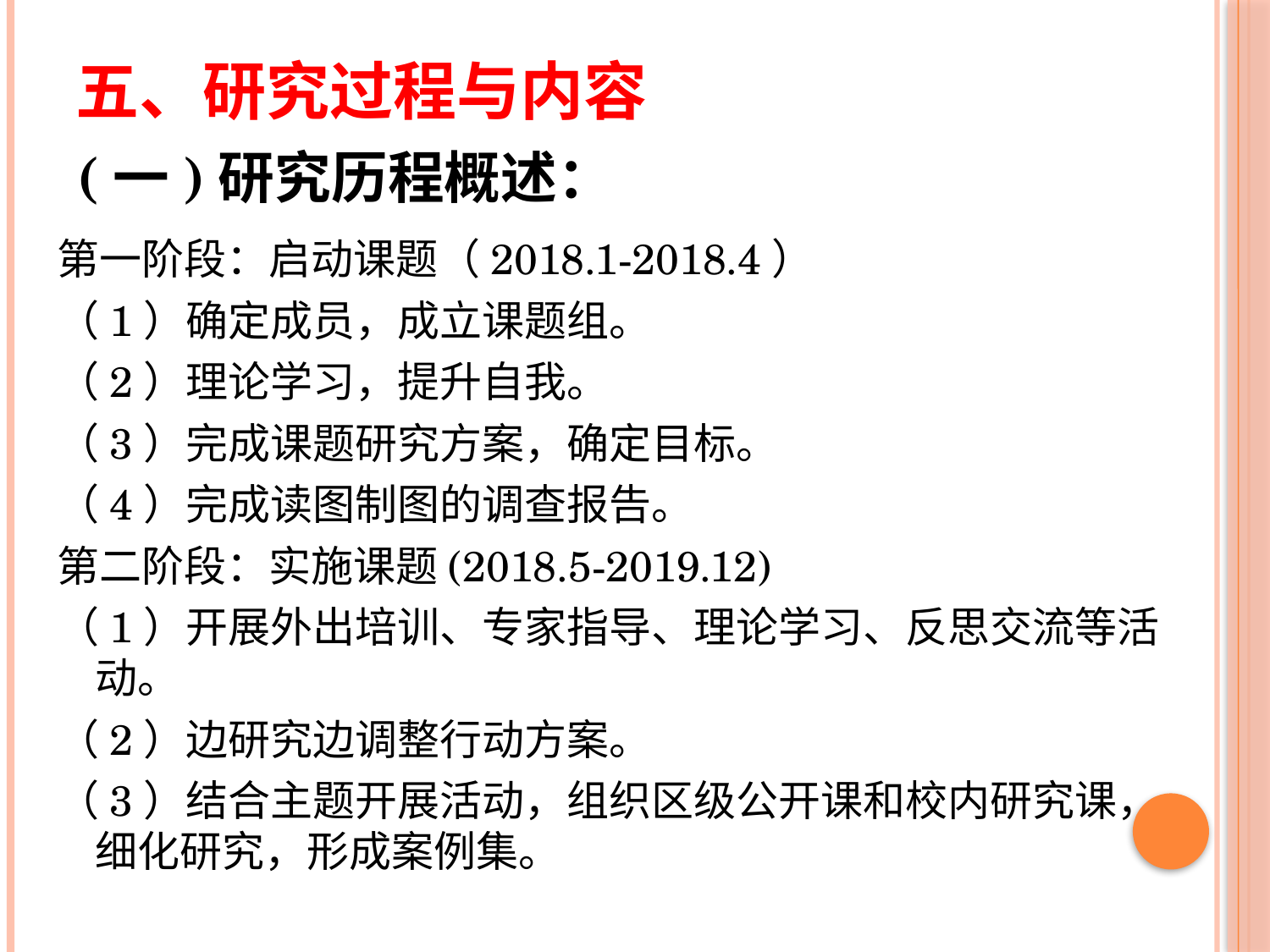

# 五、研究过程与内容
(一)研究历程概述：

第一阶段：启动课题（2018.1-2018.4）
（1）确定成员，成立课题组。
（2）理论学习，提升自我。
（3）完成课题研究方案，确定目标。
（4）完成读图制图的调查报告。
第二阶段：实施课题(2018.5-2019.12)
（1）开展外出培训、专家指导、理论学习、反思交流等活动。
（2）边研究边调整行动方案。
（3）结合主题开展活动，组织区级公开课和校内研究课，细化研究，形成案例集。